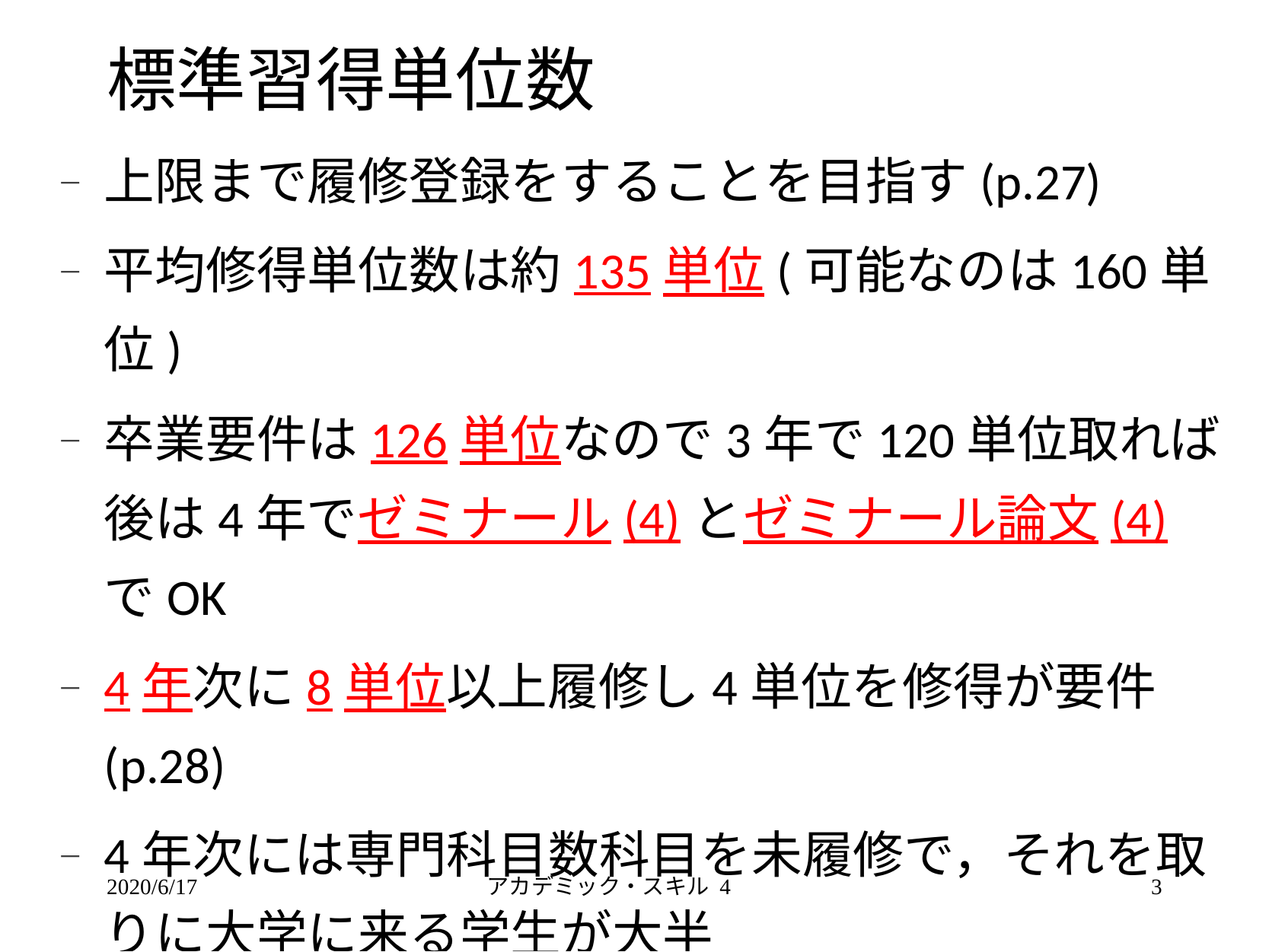

# 標準習得単位数
上限まで履修登録をすることを目指す(p.27)
平均修得単位数は約135単位(可能なのは160単位)
卒業要件は126単位なので3年で120単位取れば後は4年でゼミナール(4)とゼミナール論文(4)でOK
4年次に8単位以上履修し4単位を修得が要件(p.28)
4年次には専門科目数科目を未履修で，それを取りに大学に来る学生が大半

2020/6/17
アカデミック・スキル 4
3